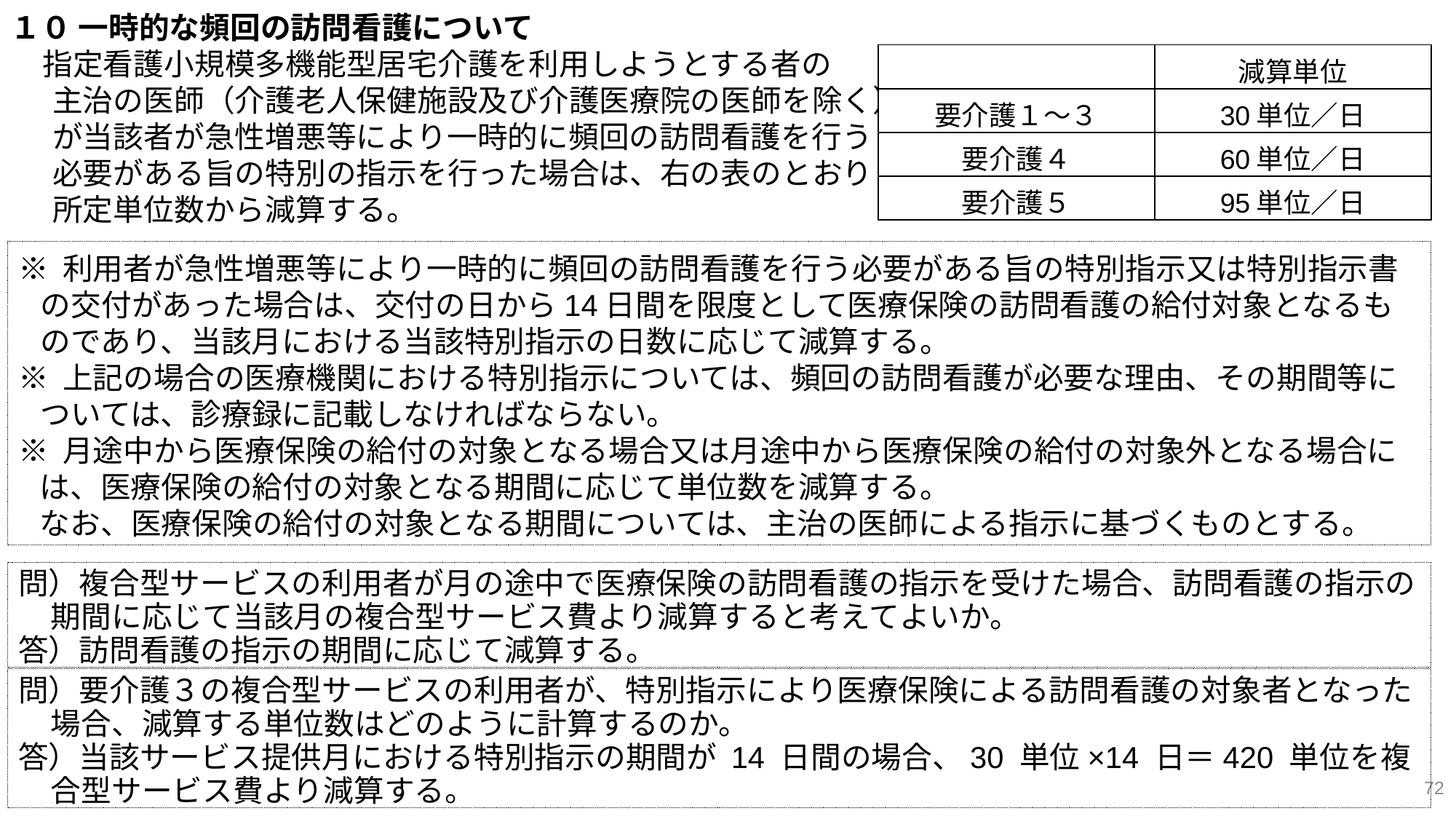

１０ 一時的な頻回の訪問看護について
指定看護小規模多機能型居宅介護を利用しようとする者の
主治の医師（介護老人保健施設及び介護医療院の医師を除く）
が当該者が急性増悪等により一時的に頻回の訪問看護を行う
必要がある旨の特別の指示を行った場合は、右の表のとおり
所定単位数から減算する。
|  | 減算単位 |
| --- | --- |
| 要介護１～３ | 30単位／日 |
| 要介護４ | 60単位／日 |
| 要介護５ | 95単位／日 |
※ 利用者が急性増悪等により一時的に頻回の訪問看護を行う必要がある旨の特別指示又は特別指示書の交付があった場合は、交付の日から14日間を限度として医療保険の訪問看護の給付対象となるものであり、当該月における当該特別指示の日数に応じて減算する。
※ 上記の場合の医療機関における特別指示については、頻回の訪問看護が必要な理由、その期間等については、診療録に記載しなければならない。
※ 月途中から医療保険の給付の対象となる場合又は月途中から医療保険の給付の対象外となる場合には、医療保険の給付の対象となる期間に応じて単位数を減算する。
なお、医療保険の給付の対象となる期間については、主治の医師による指示に基づくものとする。
問）複合型サービスの利用者が月の途中で医療保険の訪問看護の指示を受けた場合、訪問看護の指示の期間に応じて当該月の複合型サービス費より減算すると考えてよいか。
答）訪問看護の指示の期間に応じて減算する。
問）要介護３の複合型サービスの利用者が、特別指示により医療保険による訪問看護の対象者となった場合、減算する単位数はどのように計算するのか。
答）当該サービス提供月における特別指示の期間が 14 日間の場合、30 単位×14 日＝420 単位を複合型サービス費より減算する。
72